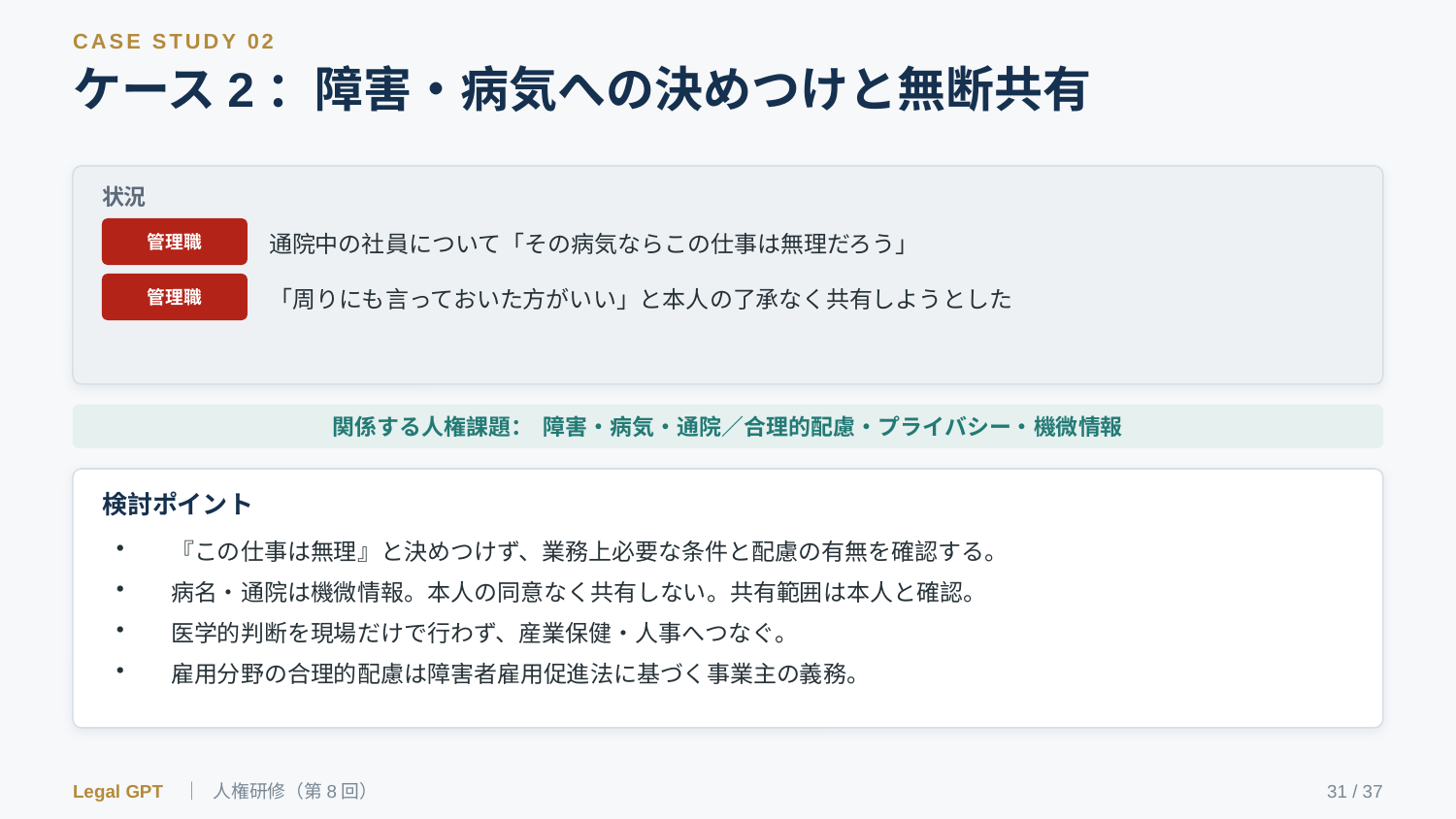

CASE STUDY 02
ケース2：障害・病気への決めつけと無断共有

状況
通院中の社員について「その病気ならこの仕事は無理だろう」

管理職
「周りにも言っておいた方がいい」と本人の了承なく共有しようとした

管理職

関係する人権課題：  障害・病気・通院／合理的配慮・プライバシー・機微情報

検討ポイント
『この仕事は無理』と決めつけず、業務上必要な条件と配慮の有無を確認する。
病名・通院は機微情報。本人の同意なく共有しない。共有範囲は本人と確認。
医学的判断を現場だけで行わず、産業保健・人事へつなぐ。
雇用分野の合理的配慮は障害者雇用促進法に基づく事業主の義務。
Legal GPT   ｜   人権研修（第8回）
31 / 37